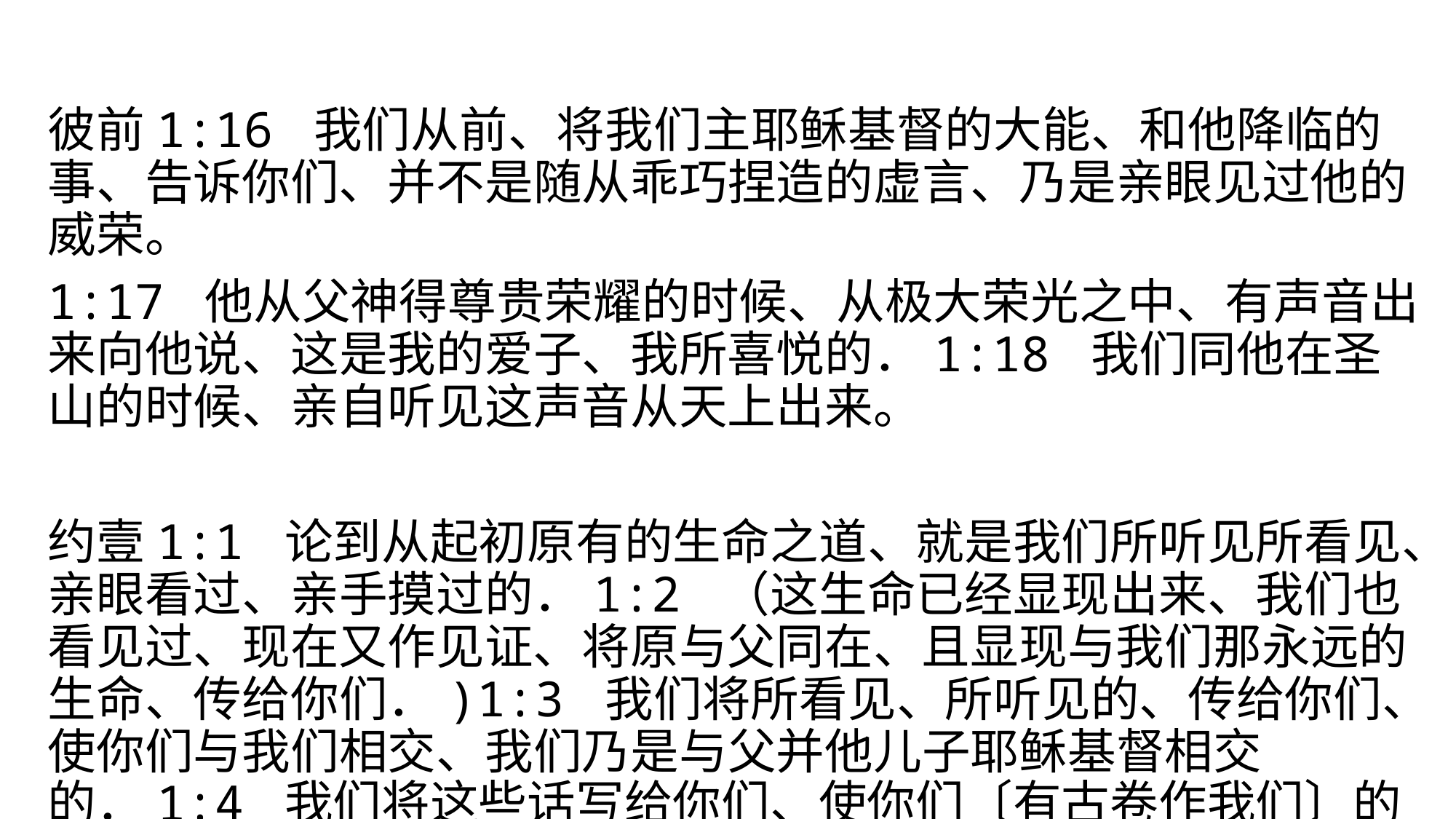

#
彼前1:16 我们从前、将我们主耶稣基督的大能、和他降临的事、告诉你们、并不是随从乖巧捏造的虚言、乃是亲眼见过他的威荣。
1:17 他从父神得尊贵荣耀的时候、从极大荣光之中、有声音出来向他说、这是我的爱子、我所喜悦的．1:18 我们同他在圣山的时候、亲自听见这声音从天上出来。

约壹1:1 论到从起初原有的生命之道、就是我们所听见所看见、亲眼看过、亲手摸过的．1:2 （这生命已经显现出来、我们也看见过、现在又作见证、将原与父同在、且显现与我们那永远的生命、传给你们．)1:3 我们将所看见、所听见的、传给你们、使你们与我们相交、我们乃是与父并他儿子耶稣基督相交的．1:4 我们将这些话写给你们、使你们〔有古卷作我们〕的喜乐充足。